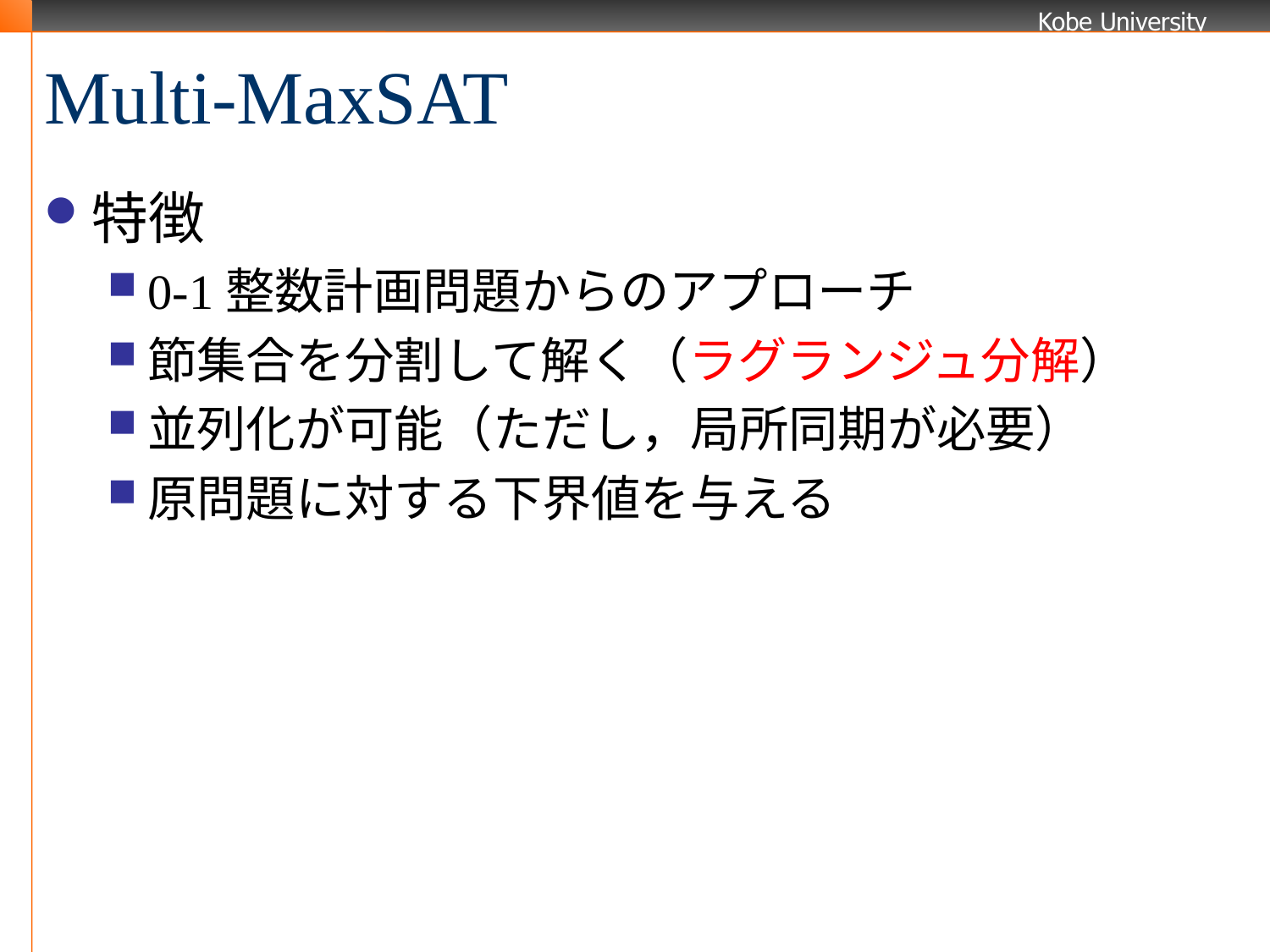

# Multi-MaxSAT
特徴
0-1整数計画問題からのアプローチ
節集合を分割して解く（ラグランジュ分解）
並列化が可能（ただし，局所同期が必要）
原問題に対する下界値を与える